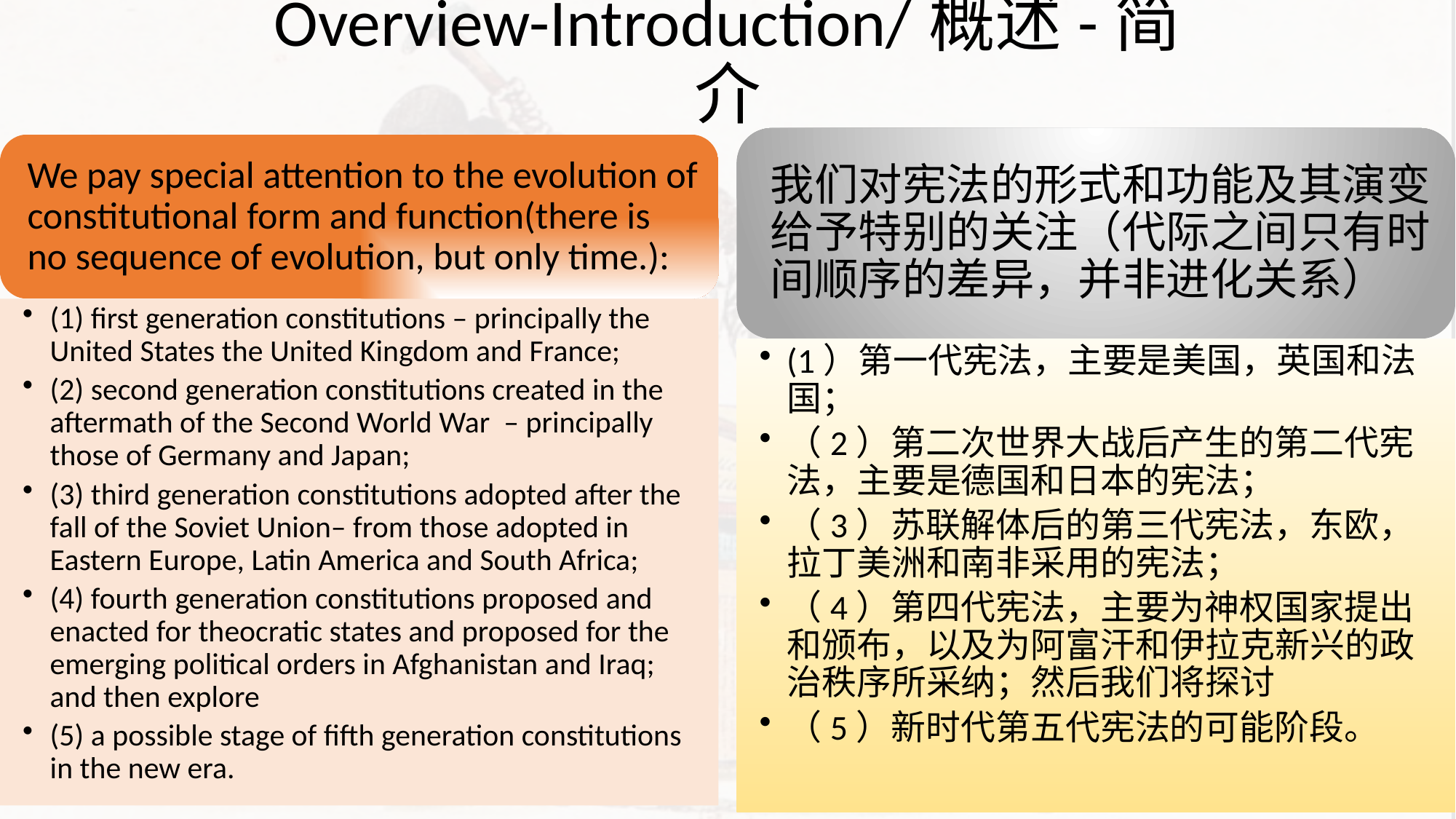

# Overview-Introduction/概述-简介
We pay special attention to the evolution of constitutional form and function(there is no sequence of evolution, but only time.):
(1) first generation constitutions – principally the United States the United Kingdom and France;
(2) second generation constitutions created in the aftermath of the Second World War  – principally those of Germany and Japan;
(3) third generation constitutions adopted after the fall of the Soviet Union– from those adopted in Eastern Europe, Latin America and South Africa;
(4) fourth generation constitutions proposed and enacted for theocratic states and proposed for the emerging political orders in Afghanistan and Iraq; and then explore
(5) a possible stage of fifth generation constitutions in the new era.
我们对宪法的形式和功能及其演变给予特别的关注（代际之间只有时间顺序的差异，并非进化关系）
(1）第一代宪法，主要是美国，英国和法国；
（2）第二次世界大战后产生的第二代宪法，主要是德国和日本的宪法；
（3）苏联解体后的第三代宪法，东欧，拉丁美洲和南非采用的宪法；
（4）第四代宪法，主要为神权国家提出和颁布，以及为阿富汗和伊拉克新兴的政治秩序所采纳；然后我们将探讨
（5）新时代第五代宪法的可能阶段。